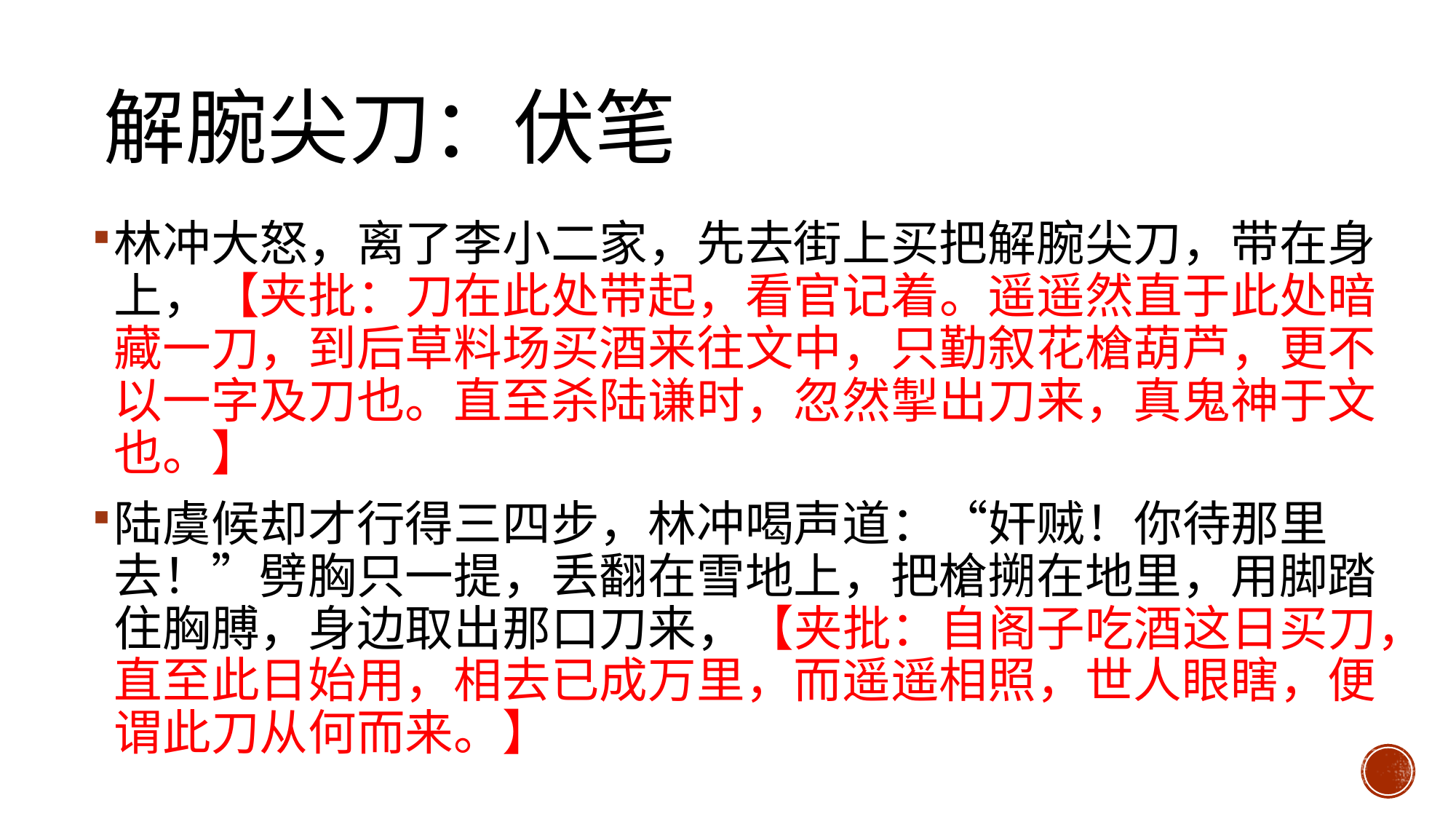

# 解腕尖刀：伏笔
林冲大怒，离了李小二家，先去街上买把解腕尖刀，带在身上，【夹批：刀在此处带起，看官记着。遥遥然直于此处暗藏一刀，到后草料场买酒来往文中，只勤叙花槍葫芦，更不以一字及刀也。直至杀陆谦时，忽然掣出刀来，真鬼神于文也。】
陆虞候却才行得三四步，林冲喝声道：“奸贼！你待那里去！”劈胸只一提，丢翻在雪地上，把槍搠在地里，用脚踏住胸膊，身边取出那口刀来，【夹批：自阁子吃酒这日买刀，直至此日始用，相去已成万里，而遥遥相照，世人眼瞎，便谓此刀从何而来。】